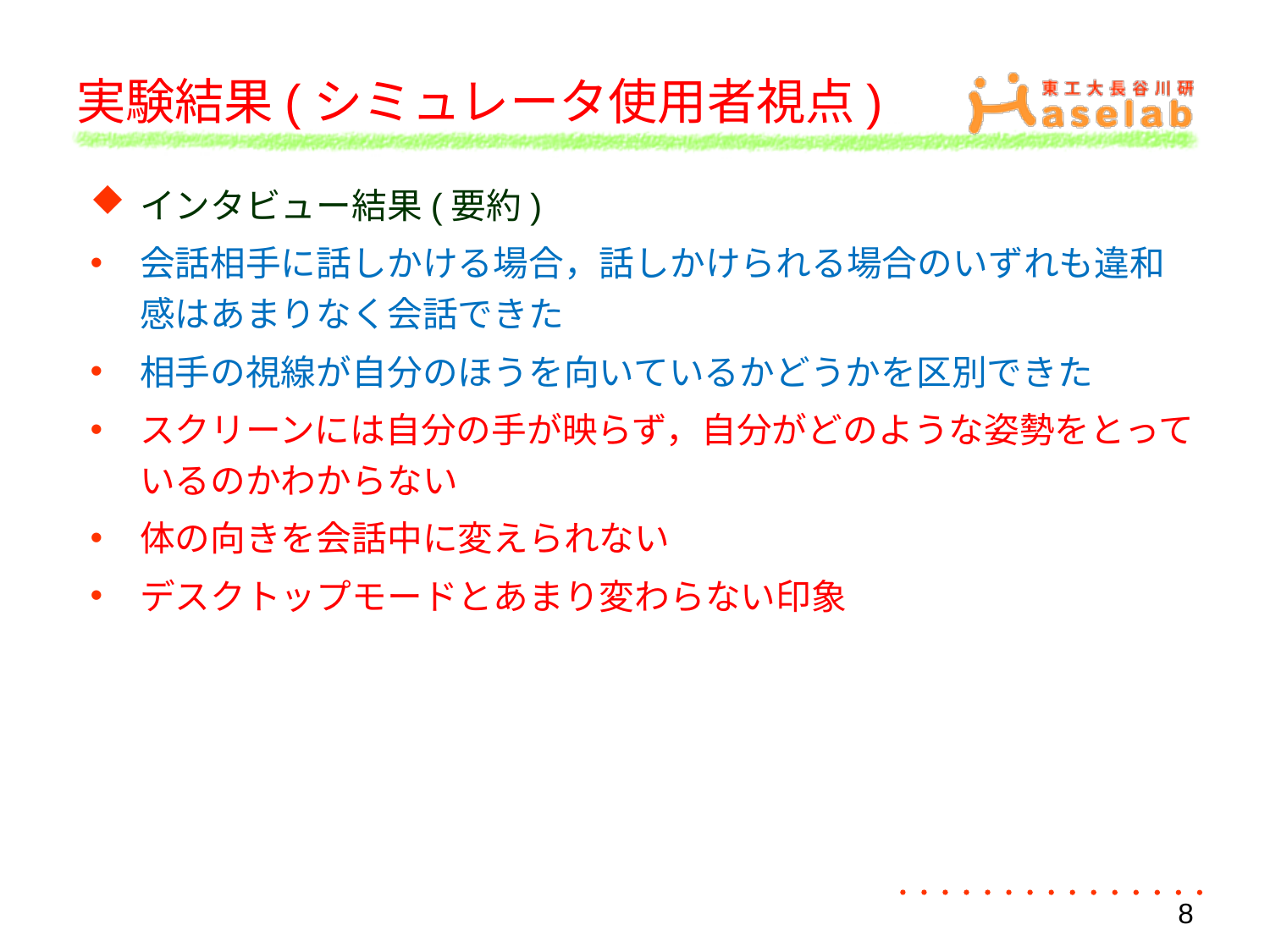

# 実験結果(シミュレータ使用者視点)
インタビュー結果(要約)
会話相手に話しかける場合，話しかけられる場合のいずれも違和感はあまりなく会話できた
相手の視線が自分のほうを向いているかどうかを区別できた
スクリーンには自分の手が映らず，自分がどのような姿勢をとっているのかわからない
体の向きを会話中に変えられない
デスクトップモードとあまり変わらない印象
8